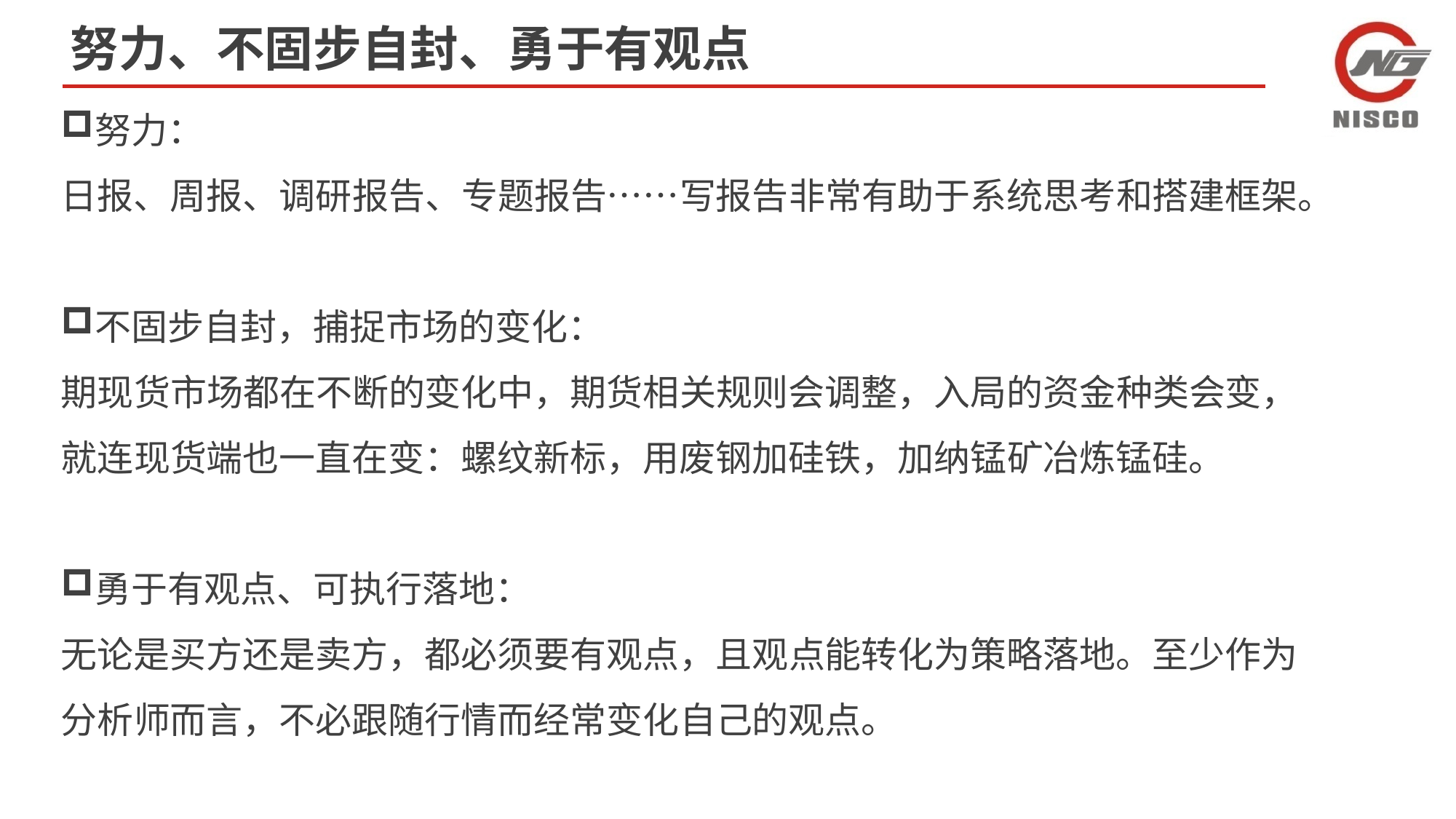

努力、不固步自封、勇于有观点
努力：
日报、周报、调研报告、专题报告……写报告非常有助于系统思考和搭建框架。

不固步自封，捕捉市场的变化：
期现货市场都在不断的变化中，期货相关规则会调整，入局的资金种类会变，就连现货端也一直在变：螺纹新标，用废钢加硅铁，加纳锰矿冶炼锰硅。

勇于有观点、可执行落地：
无论是买方还是卖方，都必须要有观点，且观点能转化为策略落地。至少作为分析师而言，不必跟随行情而经常变化自己的观点。